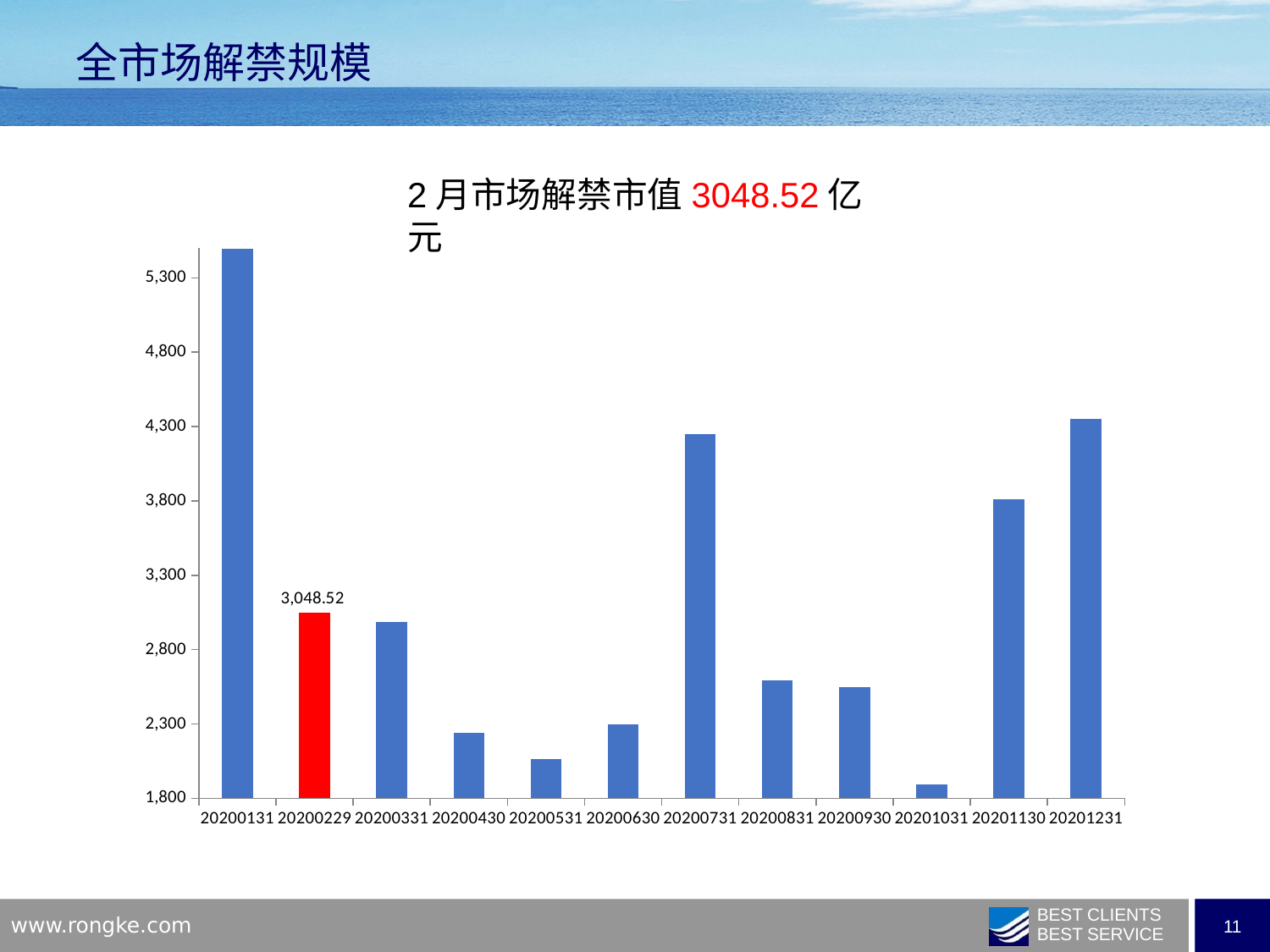

全市场解禁规模
2月市场解禁市值3048.52亿元

### Chart

| Category |  |
|---|---|
| 20200131 | 5495.67622 |
| 20200229 | 3048.5229489999997 |
| 20200331 | 2987.869552 |
| 20200430 | 2242.998762 |
| 20200531 | 2061.5826230000002 |
| 20200630 | 2299.042607 |
| 20200731 | 4246.863286 |
| 20200831 | 2594.18908 |
| 20200930 | 2547.515184 |
| 20201031 | 1892.2256719999998 |
| 20201130 | 3813.014635 |
| 20201231 | 4351.515552000001 |